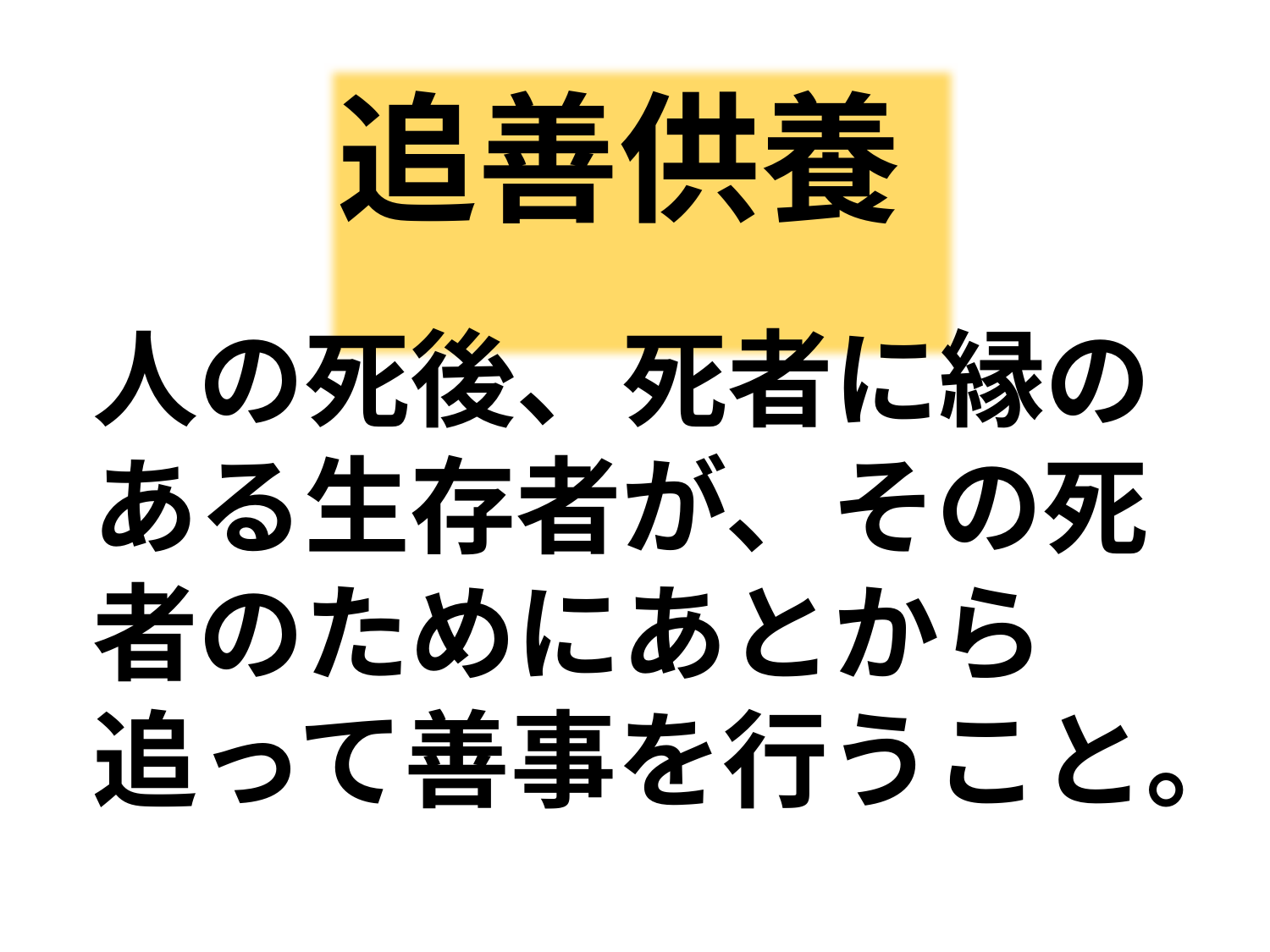

追善供養
人の死後、死者に縁のある生存者が、その死者のためにあとから追って善事を行うこと。